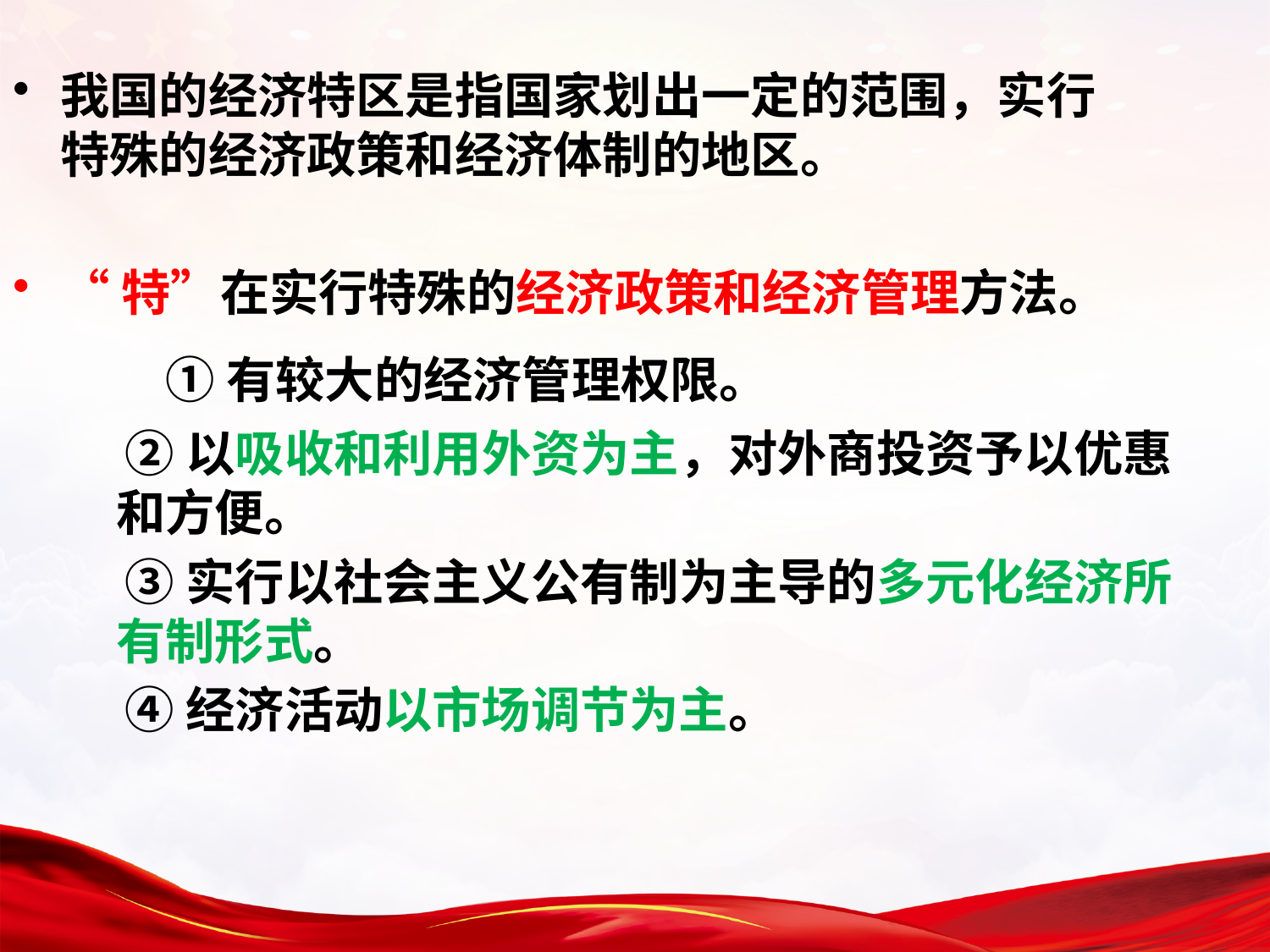

我国的经济特区是指国家划出一定的范围，实行特殊的经济政策和经济体制的地区。

“特”在实行特殊的经济政策和经济管理方法。

      ①有较大的经济管理权限。
     ②以吸收和利用外资为主，对外商投资予以优惠和方便。
     ③实行以社会主义公有制为主导的多元化经济所有制形式。
     ④经济活动以市场调节为主。